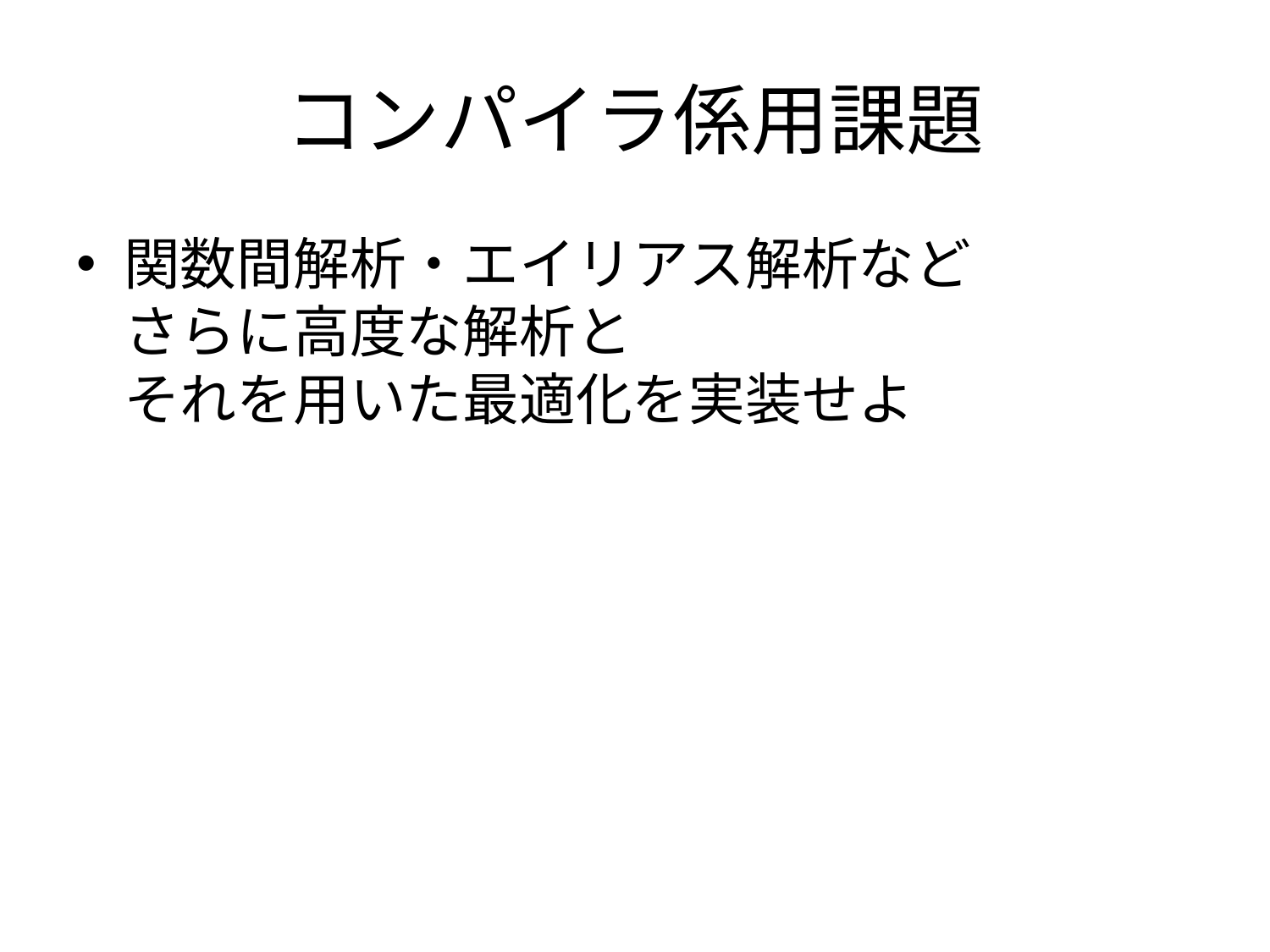

# コンパイラ係用課題
関数間解析・エイリアス解析など
さらに高度な解析と
それを用いた最適化を実装せよ